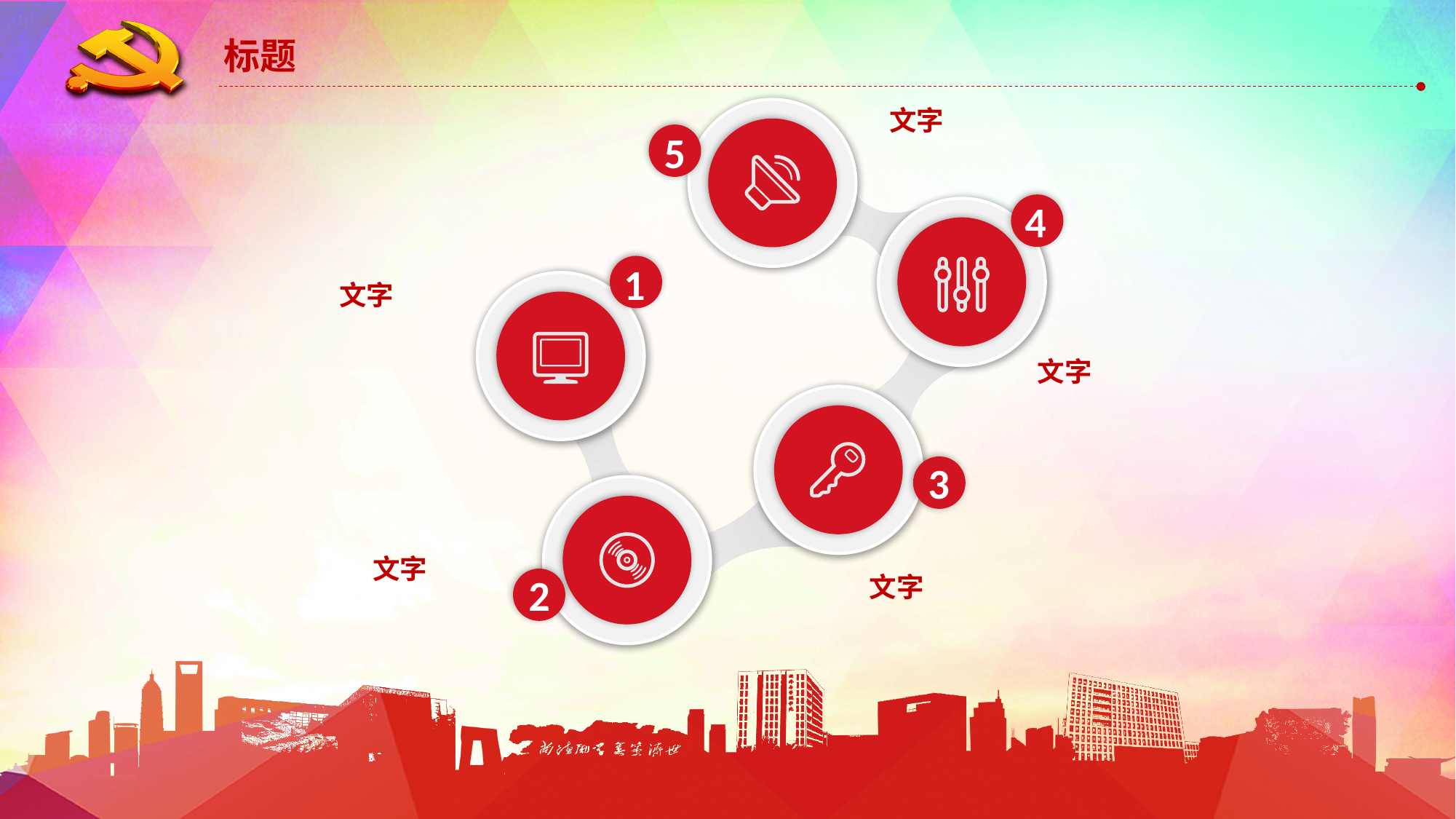

标题
文字

5

4

1

文字

文字

3

2

文字
文字